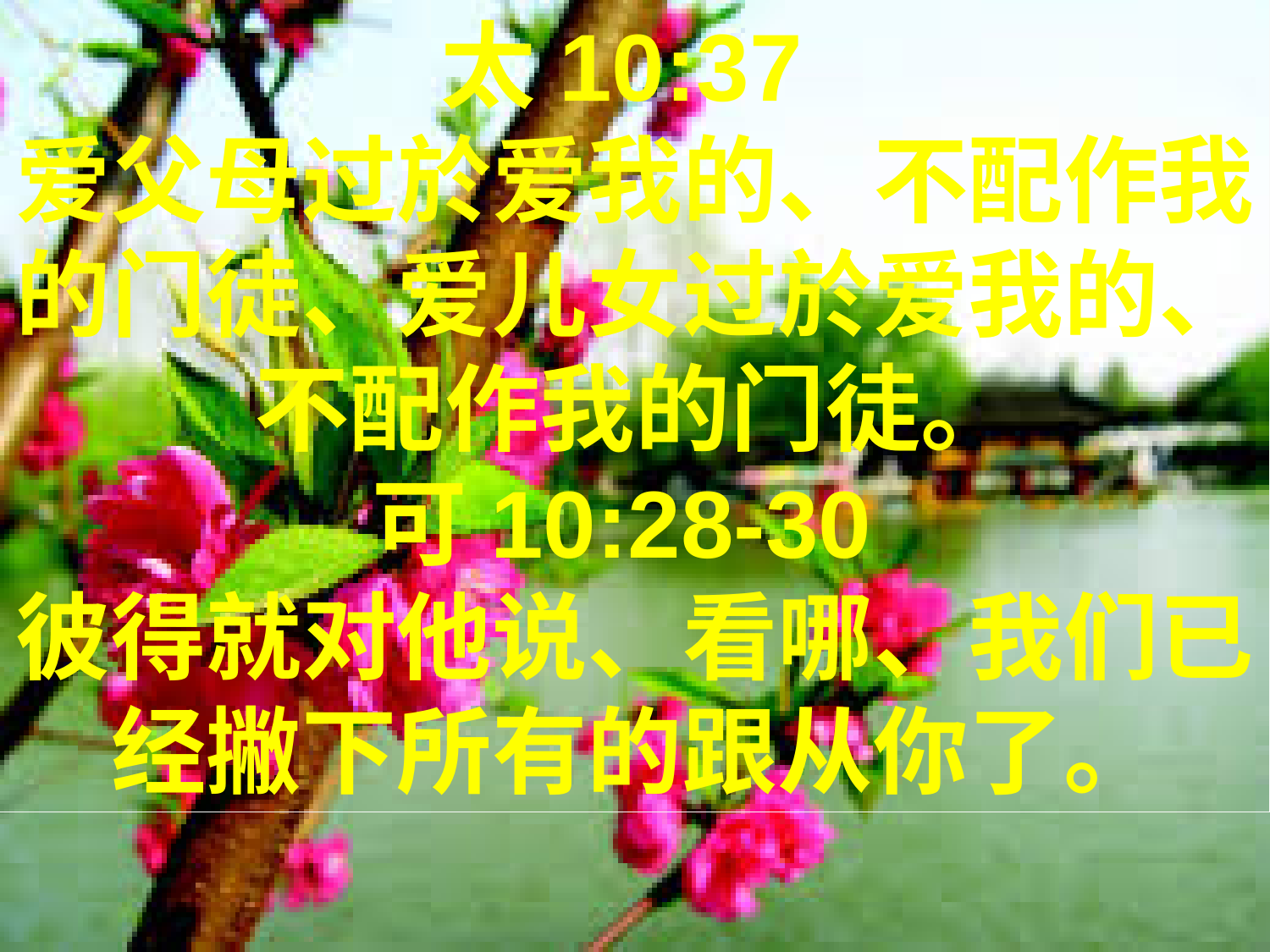

太10:37
爱父母过於爱我的、不配作我的门徒、爱儿女过於爱我的、不配作我的门徒。
可10:28-30
彼得就对他说、看哪、我们已经撇下所有的跟从你了。